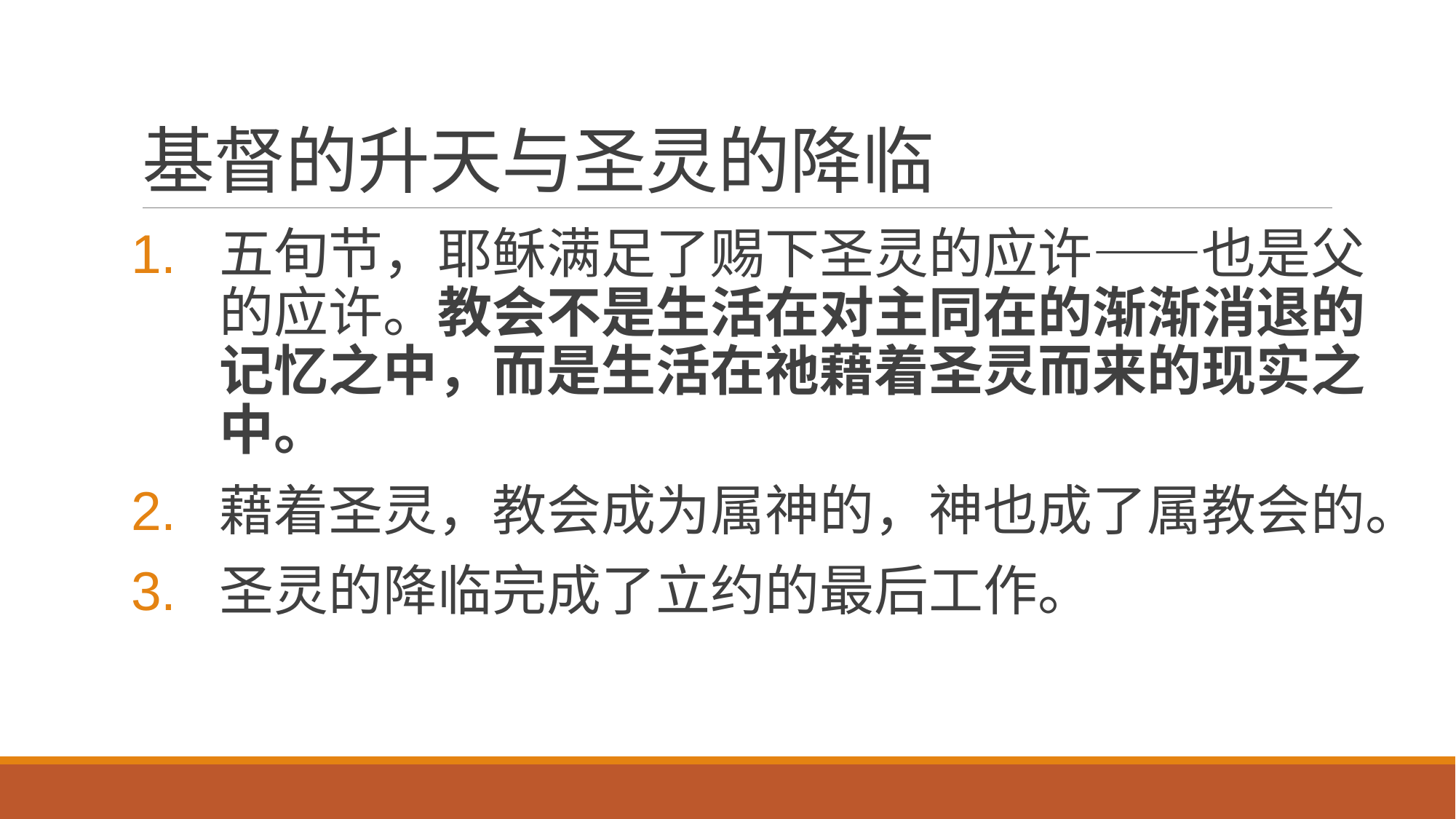

# 基督的升天与圣灵的降临
五旬节，耶稣满足了赐下圣灵的应许——也是父的应许。教会不是生活在对主同在的渐渐消退的记忆之中，而是生活在祂藉着圣灵而来的现实之中。
藉着圣灵，教会成为属神的，神也成了属教会的。
圣灵的降临完成了立约的最后工作。